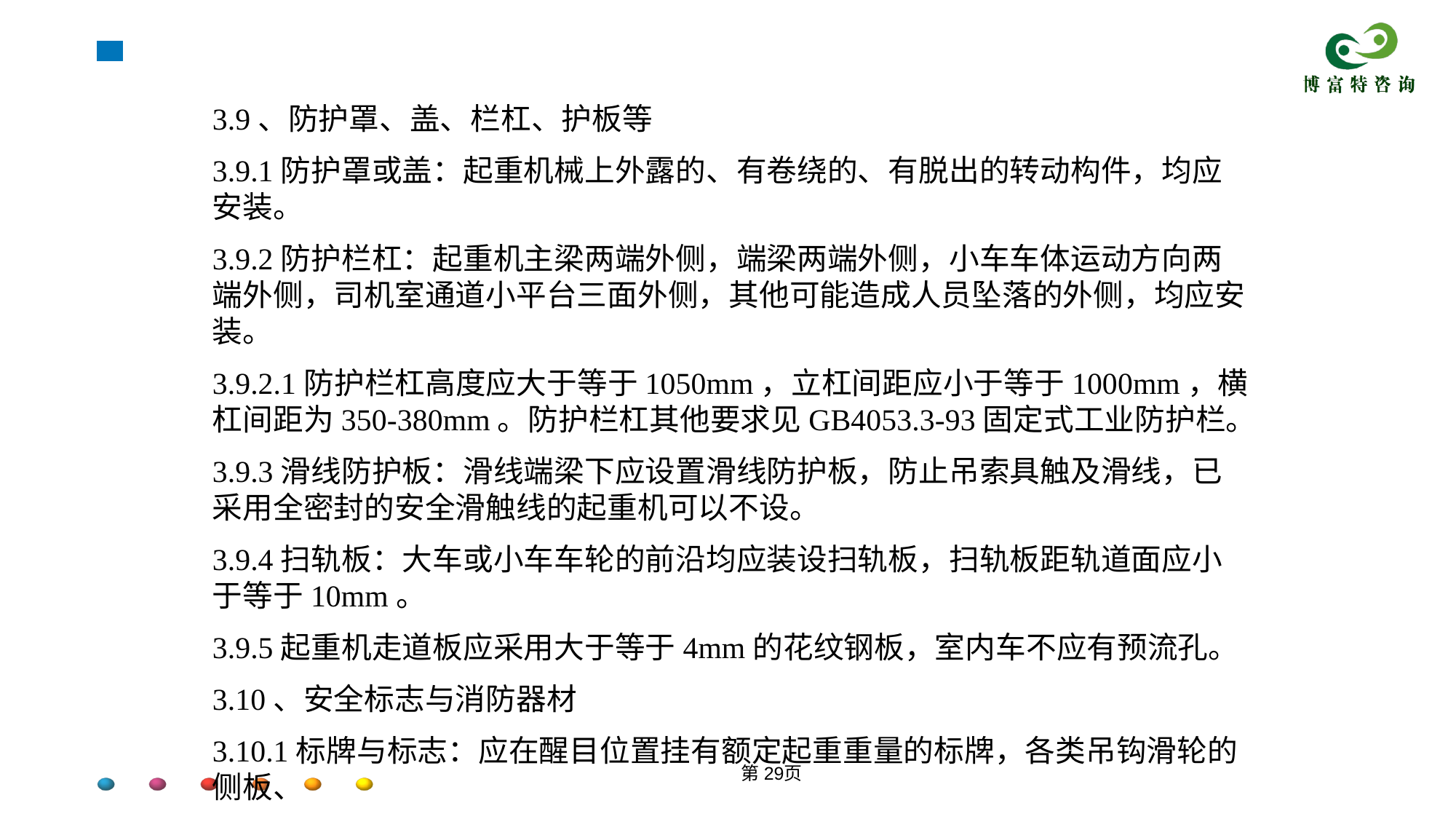

3.9、防护罩、盖、栏杠、护板等
3.9.1防护罩或盖：起重机械上外露的、有卷绕的、有脱出的转动构件，均应安装。
3.9.2防护栏杠：起重机主梁两端外侧，端梁两端外侧，小车车体运动方向两端外侧，司机室通道小平台三面外侧，其他可能造成人员坠落的外侧，均应安装。
3.9.2.1防护栏杠高度应大于等于1050mm，立杠间距应小于等于1000mm，横杠间距为350-380mm。防护栏杠其他要求见GB4053.3-93固定式工业防护栏。
3.9.3滑线防护板：滑线端梁下应设置滑线防护板，防止吊索具触及滑线，已采用全密封的安全滑触线的起重机可以不设。
3.9.4扫轨板：大车或小车车轮的前沿均应装设扫轨板，扫轨板距轨道面应小于等于10mm。
3.9.5起重机走道板应采用大于等于4mm的花纹钢板，室内车不应有预流孔。
3.10、安全标志与消防器材
3.10.1标牌与标志：应在醒目位置挂有额定起重重量的标牌，各类吊钩滑轮的侧板、